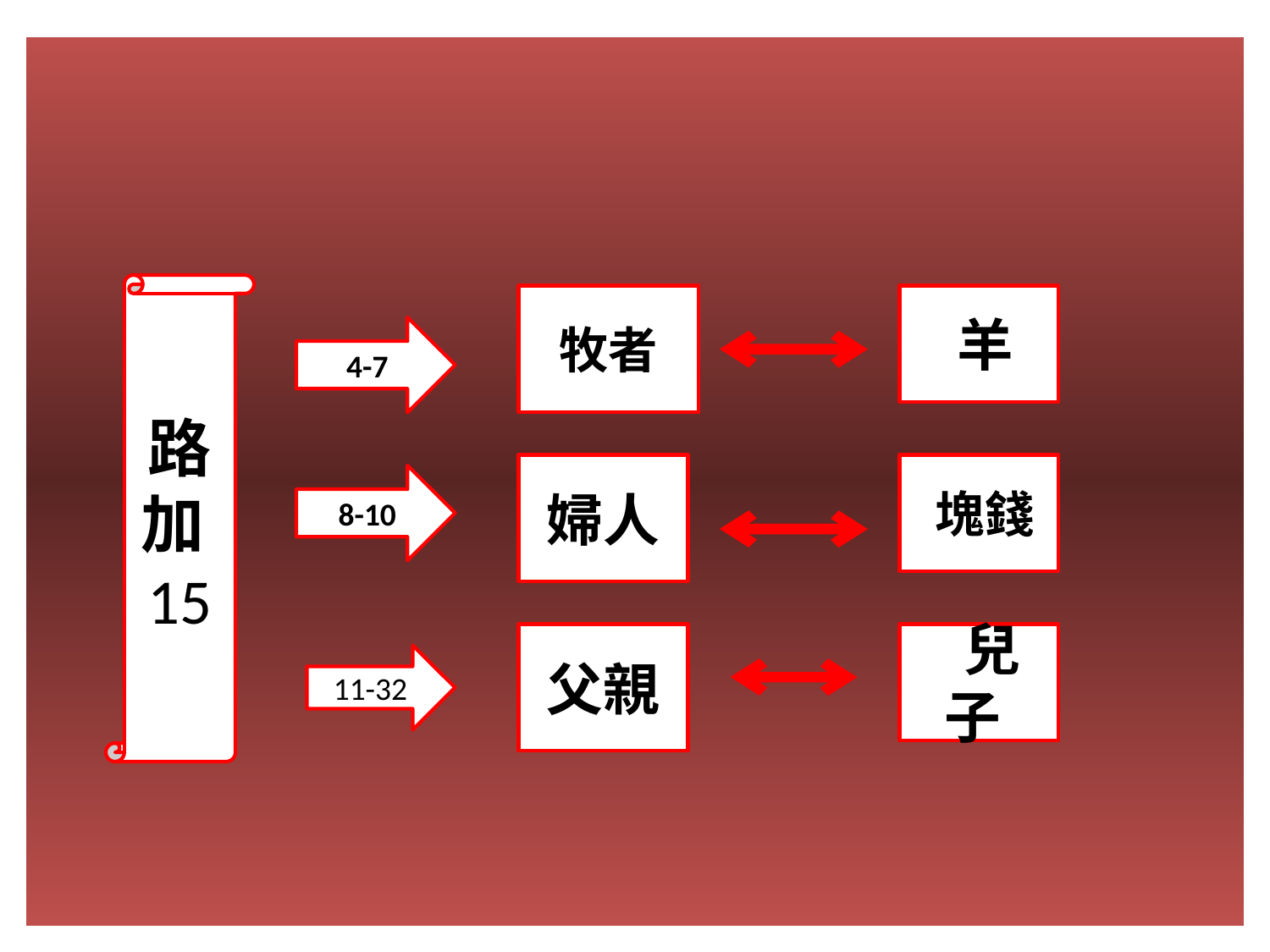

#
路
加
15
牧者
 羊
 4-7
婦人
 塊錢

 8-10

父親
 兒子
11-32